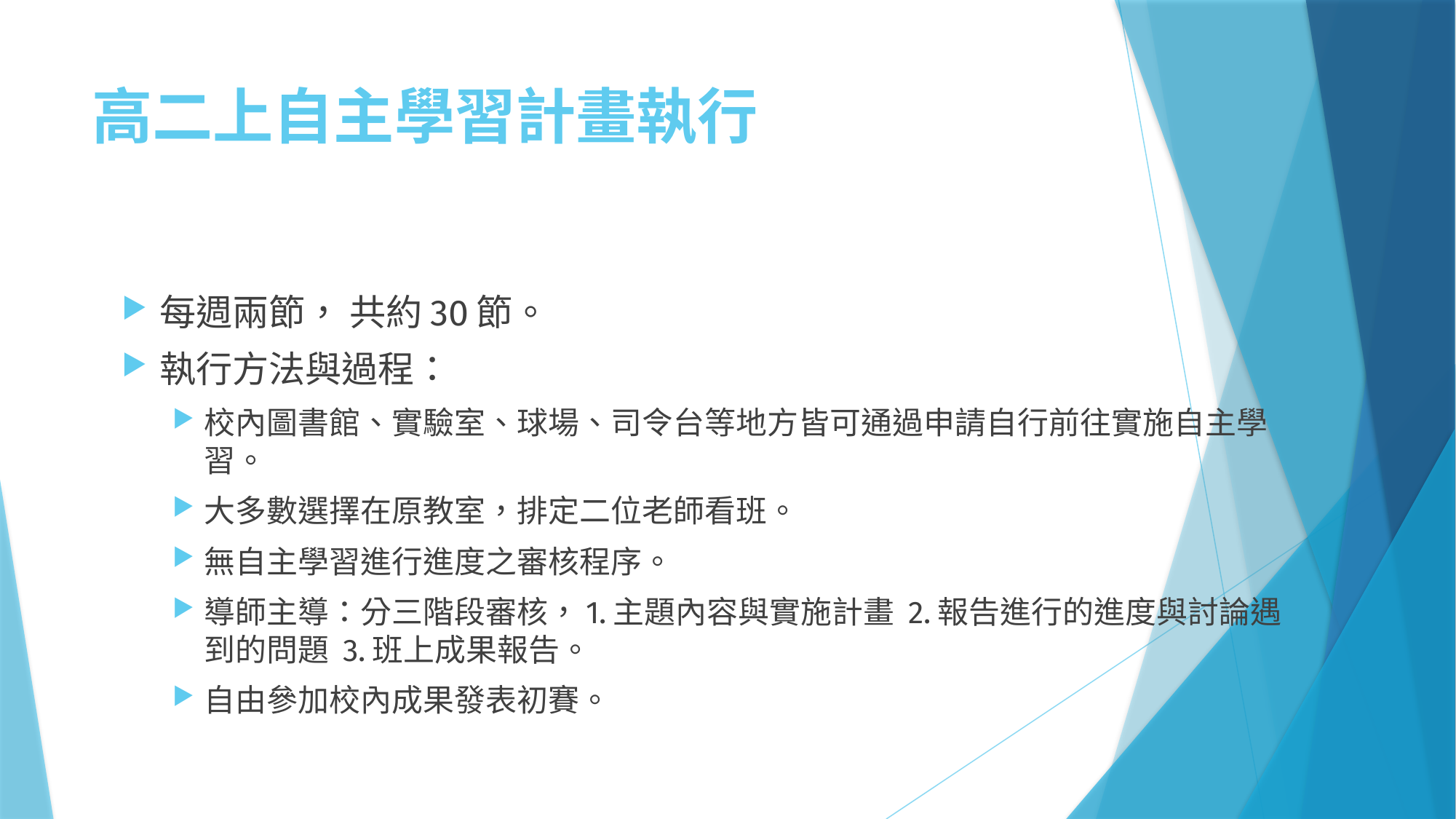

# 高二上自主學習計畫執行
每週兩節， 共約30節。
執行方法與過程：
校內圖書館、實驗室、球場、司令台等地方皆可通過申請自行前往實施自主學習。
大多數選擇在原教室，排定二位老師看班。
無自主學習進行進度之審核程序。
導師主導：分三階段審核，1.主題內容與實施計畫 2.報告進行的進度與討論遇到的問題 3.班上成果報告。
自由參加校內成果發表初賽。